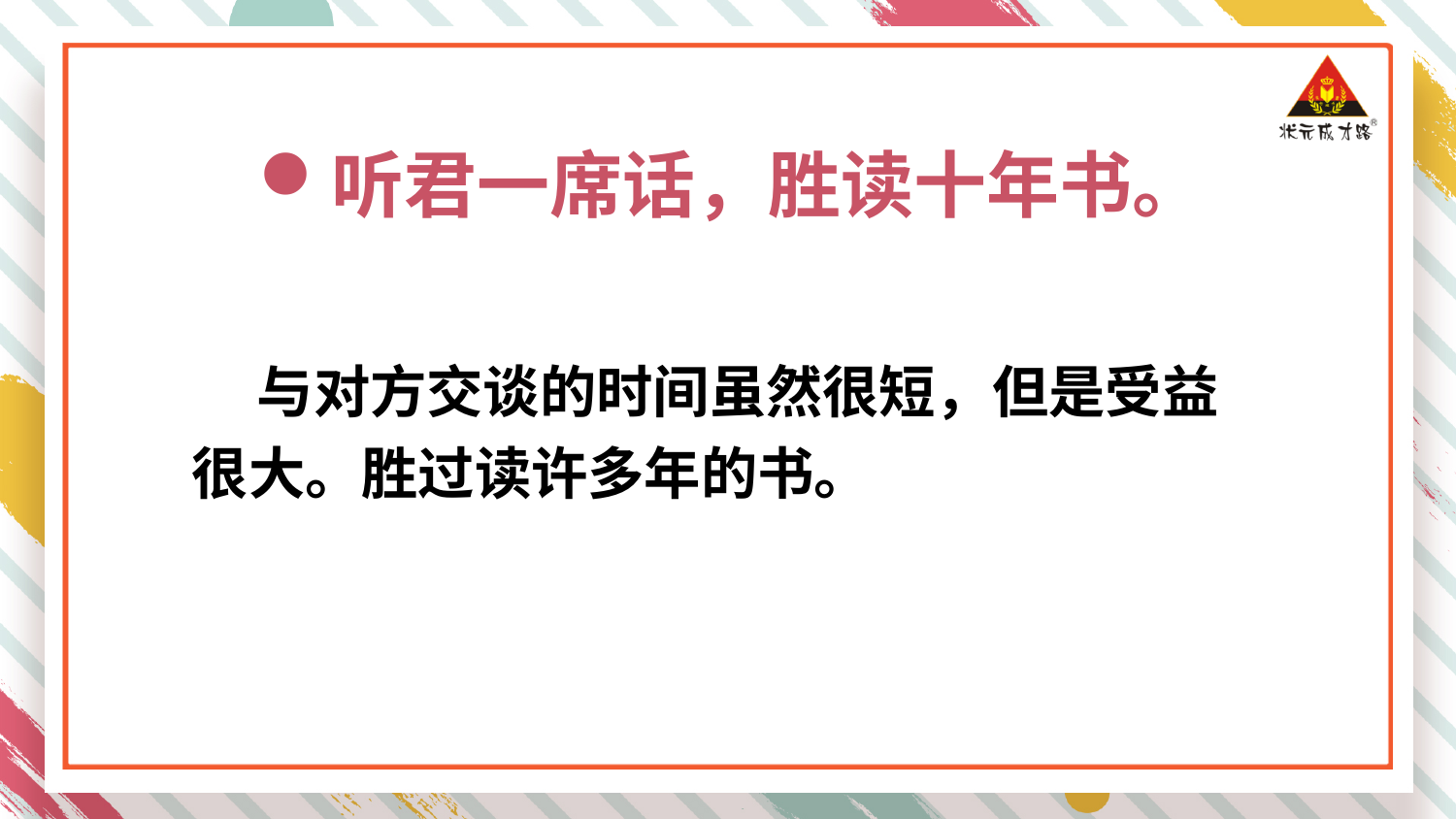

听君一席话，胜读十年书。
    与对方交谈的时间虽然很短，但是受益很大。胜过读许多年的书。